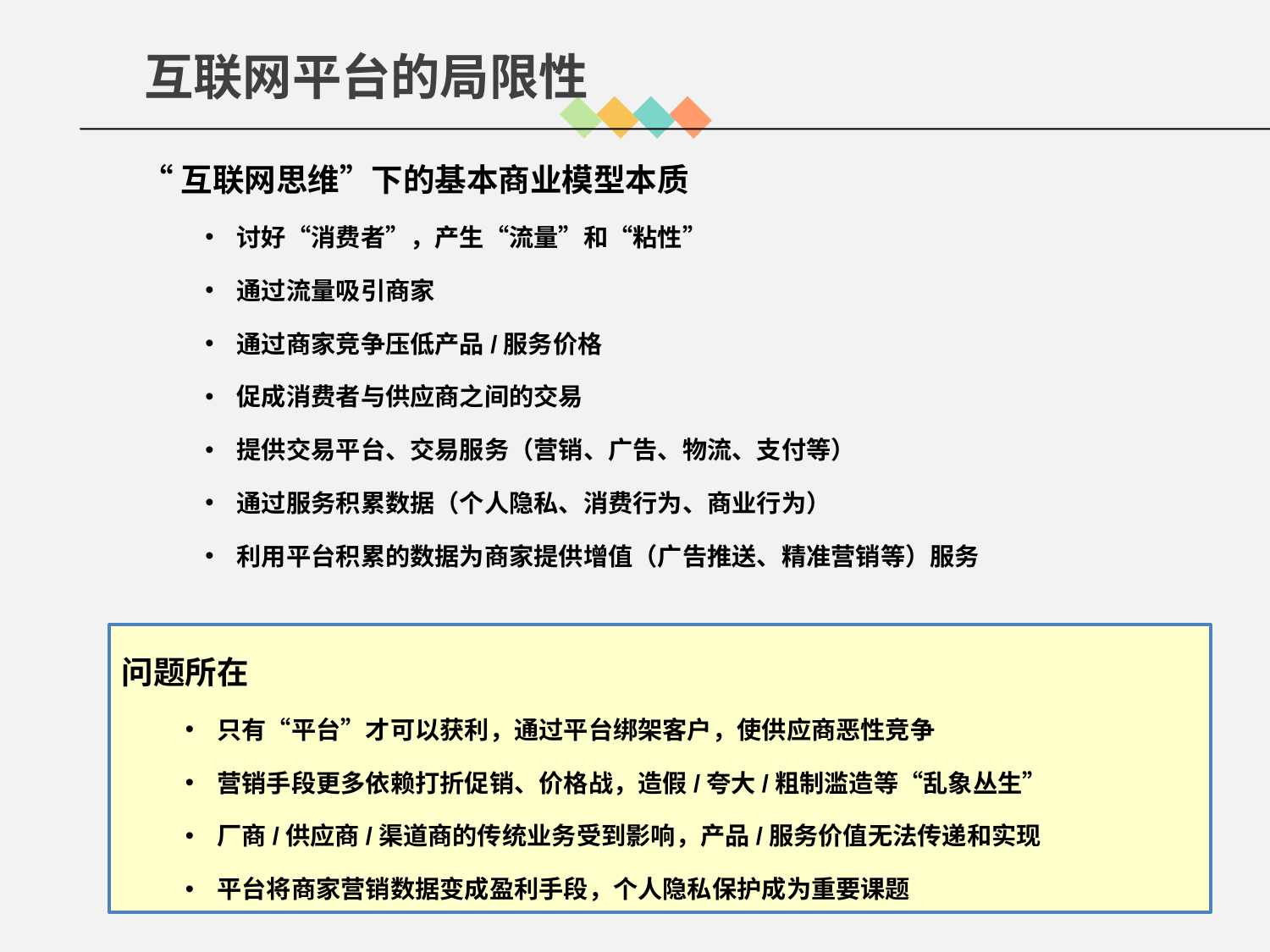

互联网平台的局限性

“互联网思维”下的基本商业模型本质
讨好“消费者”，产生“流量”和“粘性”
通过流量吸引商家
通过商家竞争压低产品/服务价格
促成消费者与供应商之间的交易
提供交易平台、交易服务（营销、广告、物流、支付等）
通过服务积累数据（个人隐私、消费行为、商业行为）
利用平台积累的数据为商家提供增值（广告推送、精准营销等）服务

问题所在
只有“平台”才可以获利，通过平台绑架客户，使供应商恶性竞争
营销手段更多依赖打折促销、价格战，造假/夸大/粗制滥造等“乱象丛生”
厂商/供应商/渠道商的传统业务受到影响，产品/服务价值无法传递和实现
平台将商家营销数据变成盈利手段，个人隐私保护成为重要课题